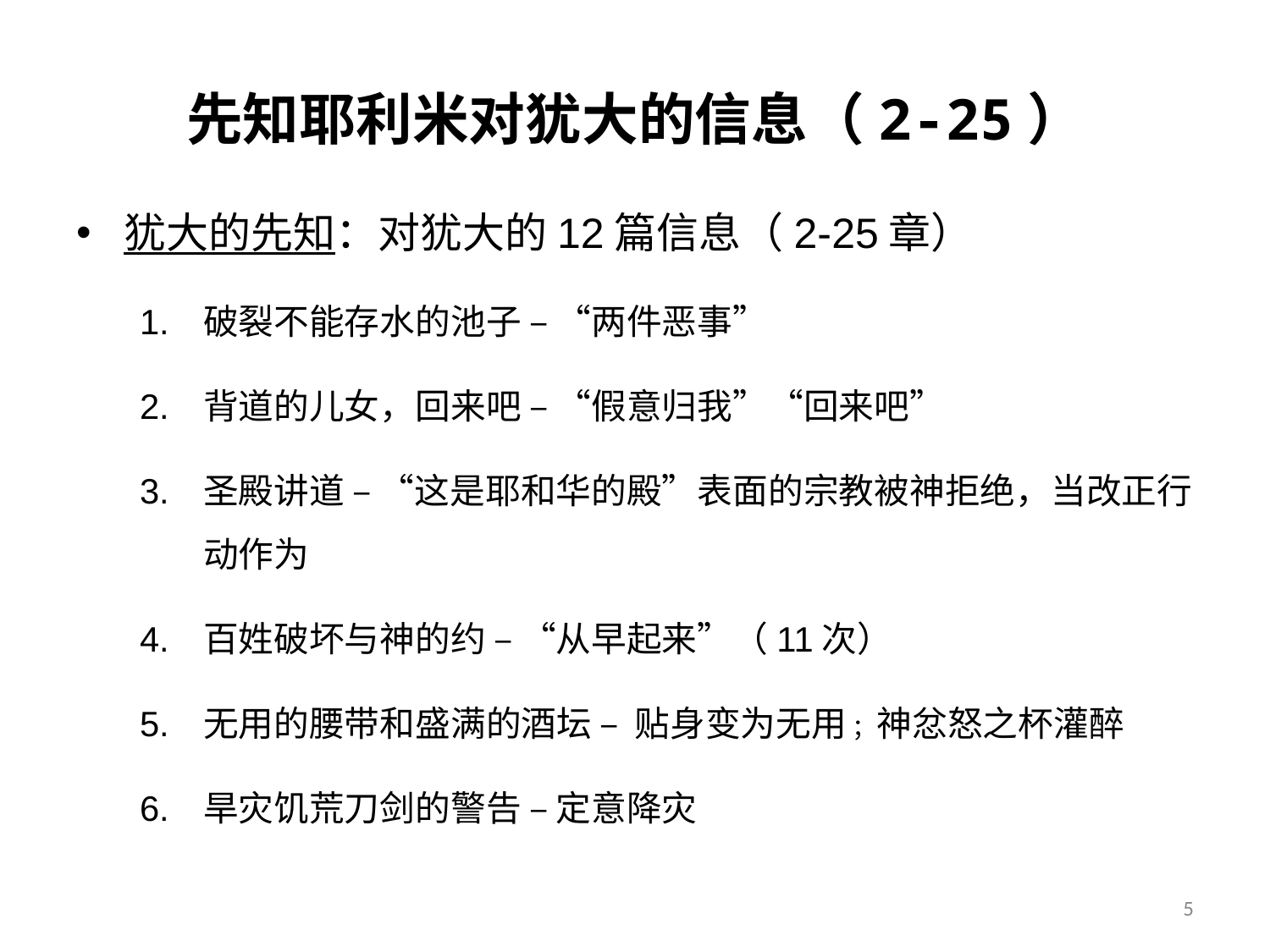

# 先知耶利米对犹大的信息（2-25）
犹大的先知：对犹大的12篇信息（2-25章）
破裂不能存水的池子 – “两件恶事”
背道的儿女，回来吧 – “假意归我”“回来吧”
圣殿讲道 – “这是耶和华的殿”表面的宗教被神拒绝，当改正行动作为
百姓破坏与神的约 – “从早起来”（11次）
无用的腰带和盛满的酒坛 –  贴身变为无用 ；神忿怒之杯灌醉
旱灾饥荒刀剑的警告 – 定意降灾
5